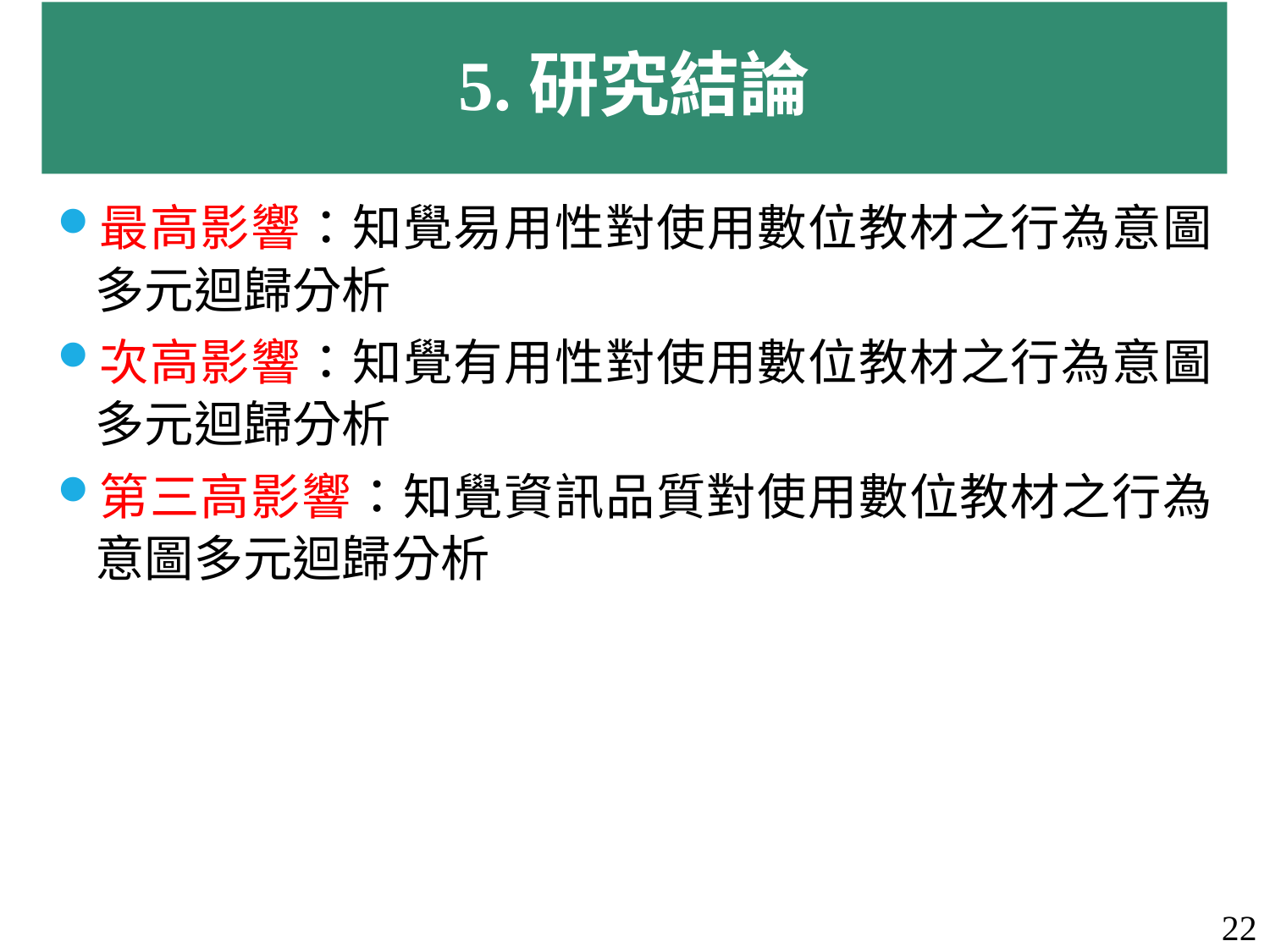

# 5.研究結論
最高影響：知覺易用性對使用數位教材之行為意圖多元迴歸分析
次高影響：知覺有用性對使用數位教材之行為意圖多元迴歸分析
第三高影響：知覺資訊品質對使用數位教材之行為意圖多元迴歸分析
2012/5/26
22